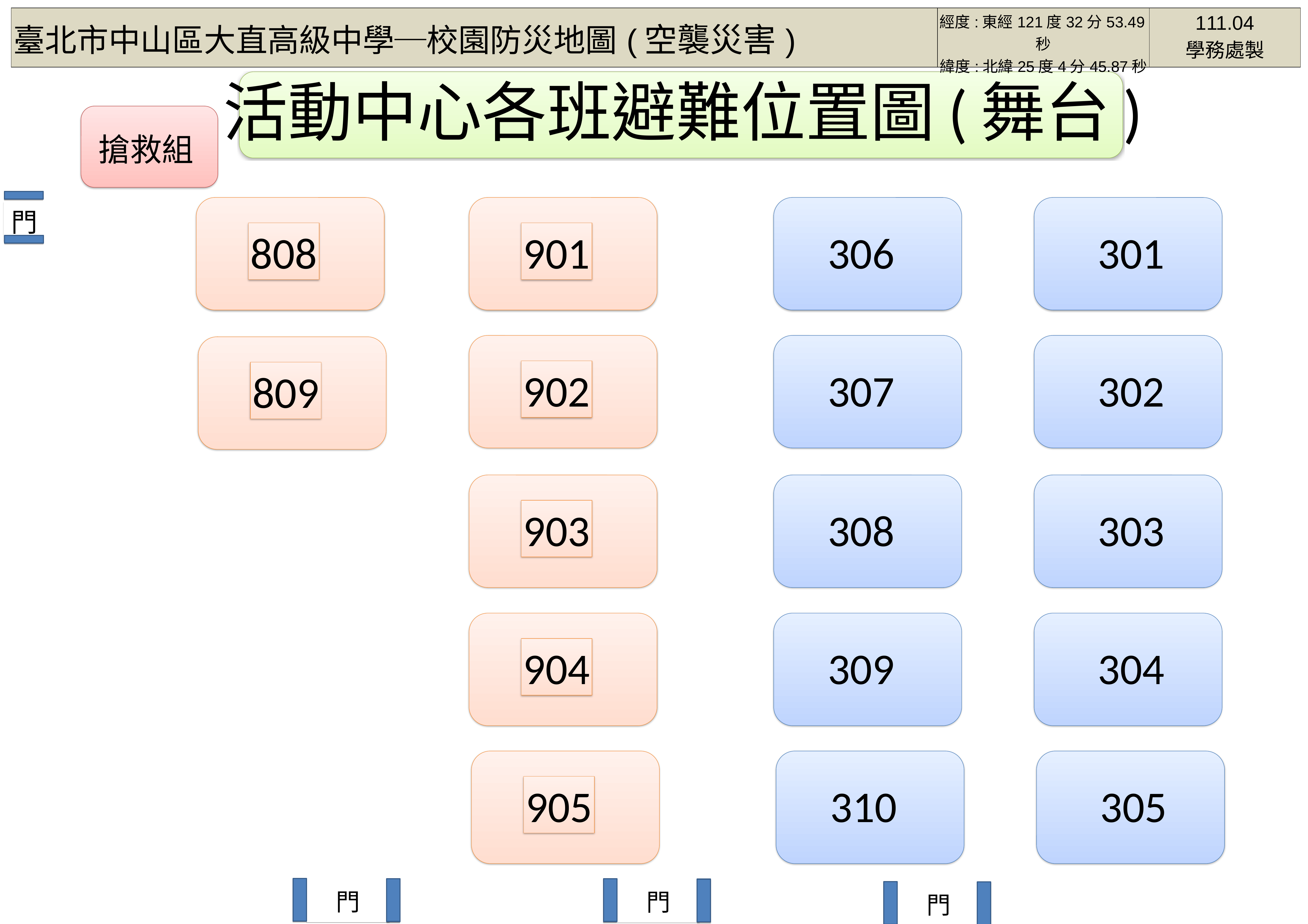

| 臺北市中山區大直高級中學─校園防災地圖(空襲災害) | 經度:東經121度32分53.49秒 緯度:北緯25度4分45.87秒 | 111.04 學務處製 |
| --- | --- | --- |
活動中心各班避難位置圖(舞台)

搶救組

門

808

901

306

301

902

307

302

809

903

308

303

904

309

304

905

310

305

門

門

門